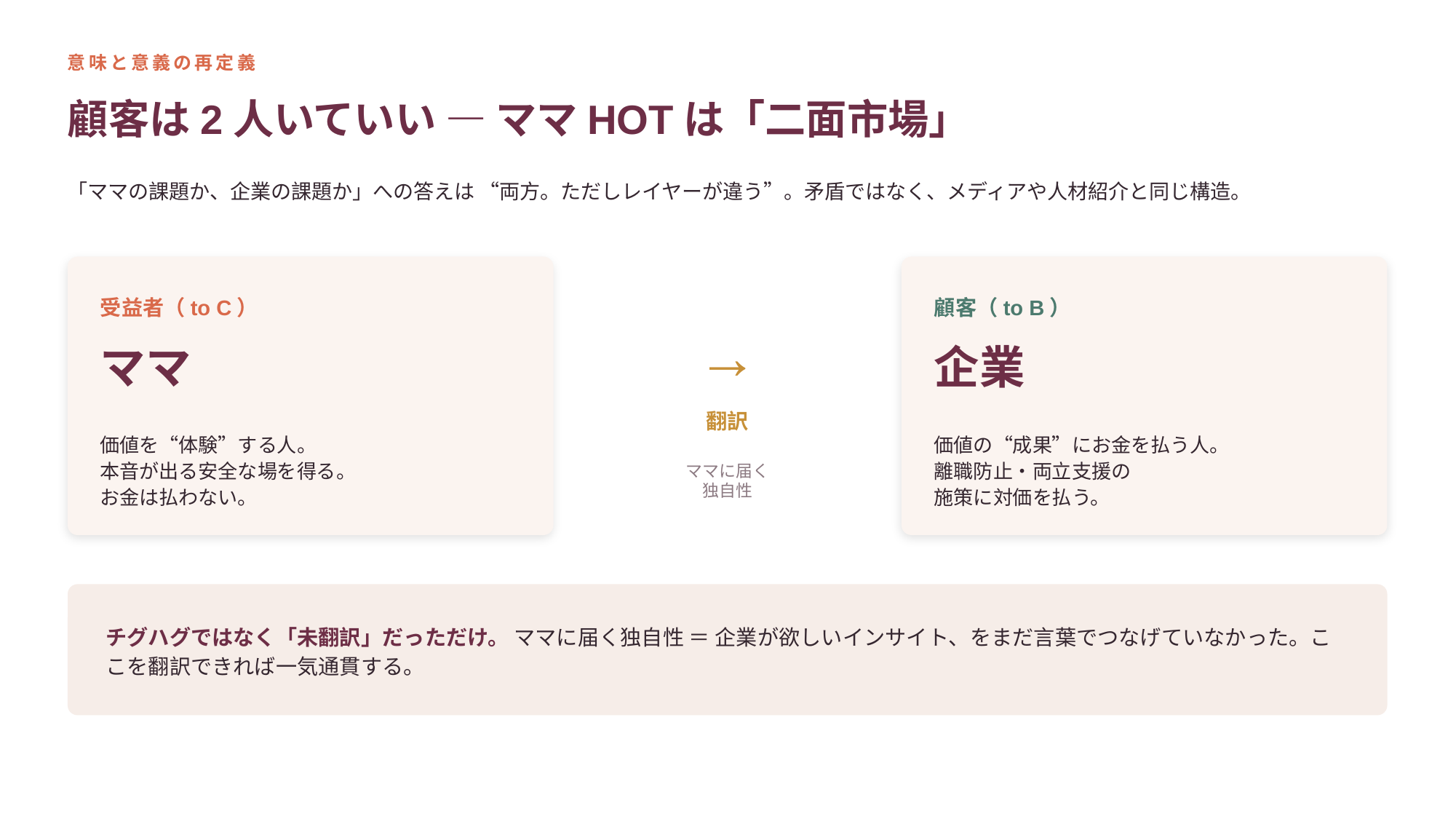

意味と意義の再定義
顧客は2人いていい — ママHOTは「二面市場」
「ママの課題か、企業の課題か」への答えは “両方。ただしレイヤーが違う”。矛盾ではなく、メディアや人材紹介と同じ構造。

受益者（to C）
顧客（to B）
→
ママ
企業
翻訳
価値を“体験”する人。
本音が出る安全な場を得る。
お金は払わない。
価値の“成果”にお金を払う人。
離職防止・両立支援の
施策に対価を払う。
ママに届く
独自性

チグハグではなく「未翻訳」だっただけ。 ママに届く独自性 ＝ 企業が欲しいインサイト、をまだ言葉でつなげていなかった。ここを翻訳できれば一気通貫する。